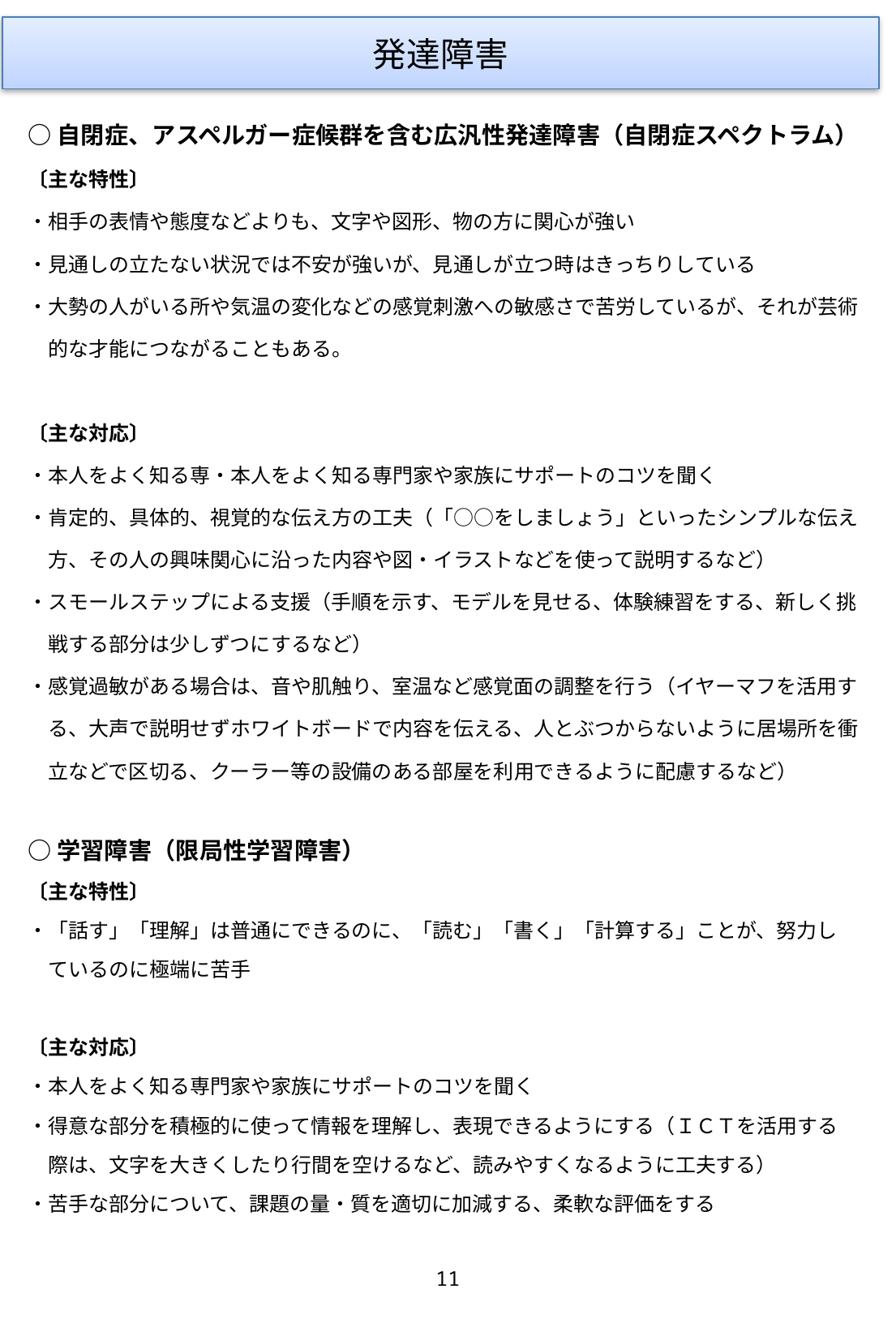

発達障害

○自閉症、アスペルガー症候群を含む広汎性発達障害（自閉症スペクトラム）
〔主な特性〕
・相手の表情や態度などよりも、文字や図形、物の方に関心が強い
・見通しの立たない状況では不安が強いが、見通しが立つ時はきっちりしている
・大勢の人がいる所や気温の変化などの感覚刺激への敏感さで苦労しているが、それが芸術
　的な才能につながることもある。

〔主な対応〕
・本人をよく知る専・本人をよく知る専門家や家族にサポートのコツを聞く
・肯定的、具体的、視覚的な伝え方の工夫（「○○をしましょう」といったシンプルな伝え
　方、その人の興味関心に沿った内容や図・イラストなどを使って説明するなど）
・スモールステップによる支援（手順を示す、モデルを見せる、体験練習をする、新しく挑
　戦する部分は少しずつにするなど）
・感覚過敏がある場合は、音や肌触り、室温など感覚面の調整を行う（イヤーマフを活用す
　る、大声で説明せずホワイトボードで内容を伝える、人とぶつからないように居場所を衝
　立などで区切る、クーラー等の設備のある部屋を利用できるように配慮するなど）

○学習障害（限局性学習障害）
〔主な特性〕
・「話す」「理解」は普通にできるのに、「読む」「書く」「計算する」ことが、努力し
　ているのに極端に苦手

〔主な対応〕
・本人をよく知る専門家や家族にサポートのコツを聞く
・得意な部分を積極的に使って情報を理解し、表現できるようにする（ＩＣＴを活用する
　際は、文字を大きくしたり行間を空けるなど、読みやすくなるように工夫する）
・苦手な部分について、課題の量・質を適切に加減する、柔軟な評価をする

11